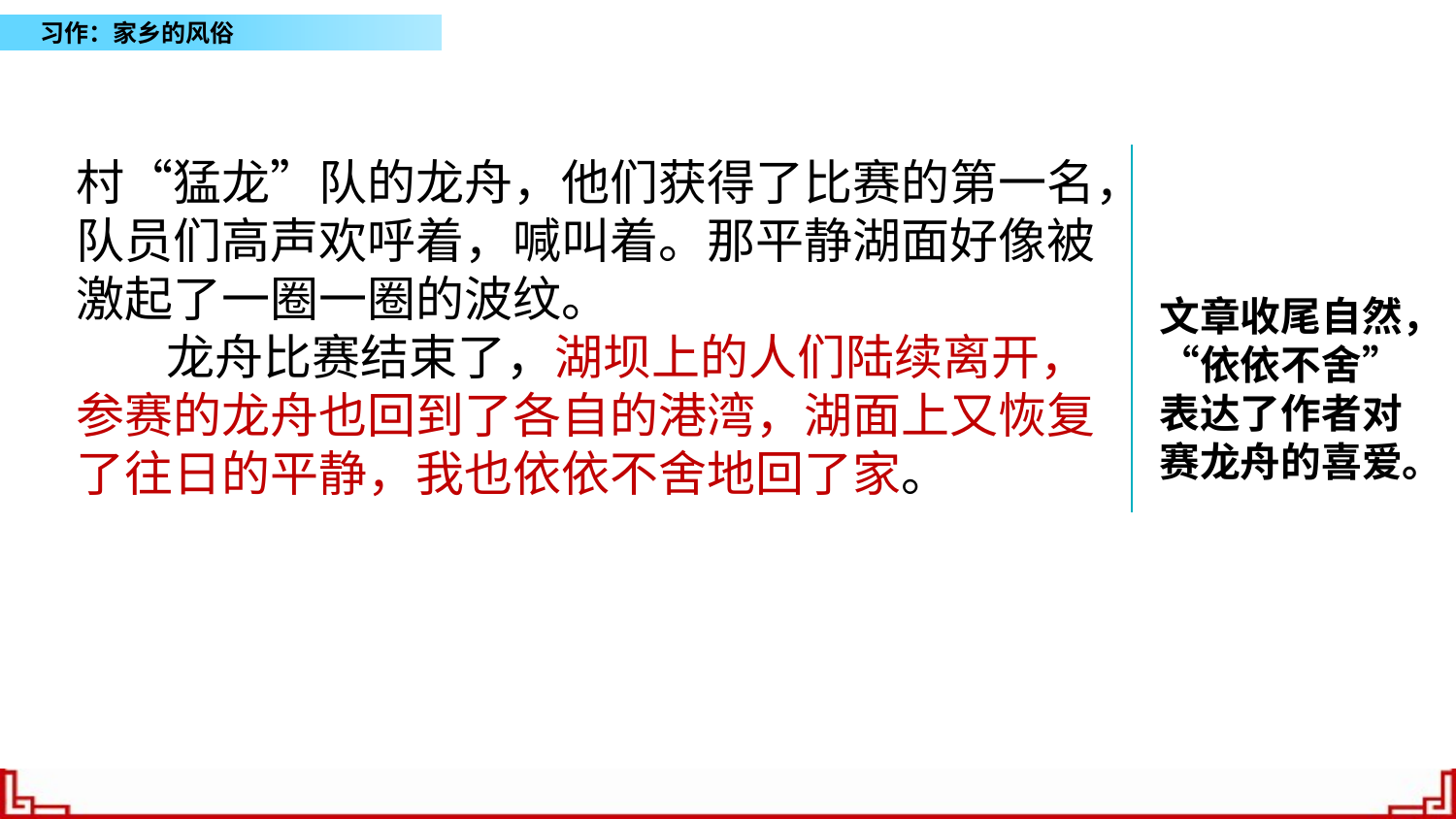

村“猛龙”队的龙舟，他们获得了比赛的第一名，队员们高声欢呼着，喊叫着。那平静湖面好像被激起了一圈一圈的波纹。
  龙舟比赛结束了，湖坝上的人们陆续离开，参赛的龙舟也回到了各自的港湾，湖面上又恢复了往日的平静，我也依依不舍地回了家。
文章收尾自然，“依依不舍”表达了作者对赛龙舟的喜爱。